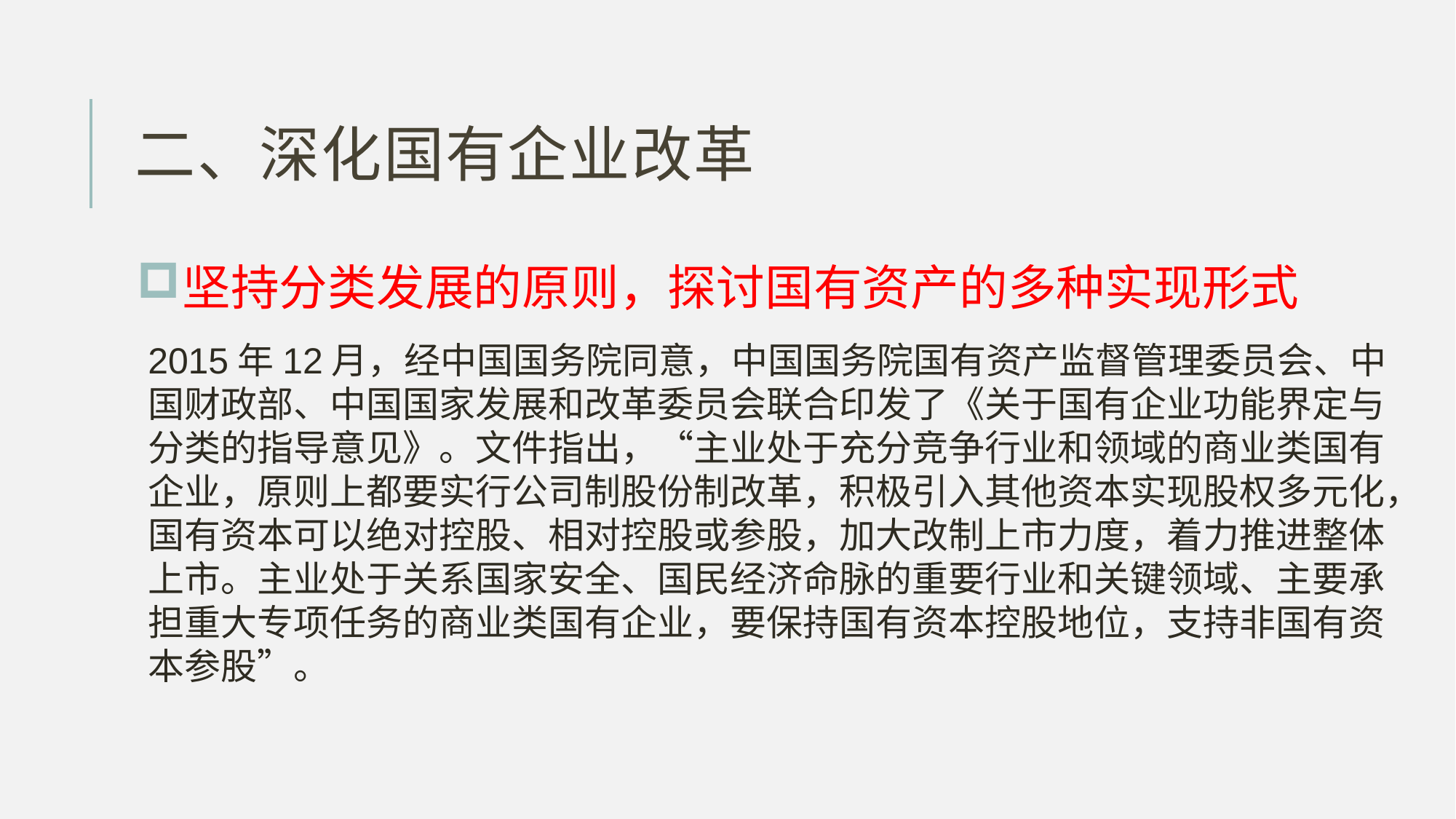

# 二、深化国有企业改革
坚持分类发展的原则，探讨国有资产的多种实现形式
2015年12月，经中国国务院同意，中国国务院国有资产监督管理委员会、中国财政部、中国国家发展和改革委员会联合印发了《关于国有企业功能界定与分类的指导意见》。文件指出，“主业处于充分竞争行业和领域的商业类国有企业，原则上都要实行公司制股份制改革，积极引入其他资本实现股权多元化，国有资本可以绝对控股、相对控股或参股，加大改制上市力度，着力推进整体上市。主业处于关系国家安全、国民经济命脉的重要行业和关键领域、主要承担重大专项任务的商业类国有企业，要保持国有资本控股地位，支持非国有资本参股”。